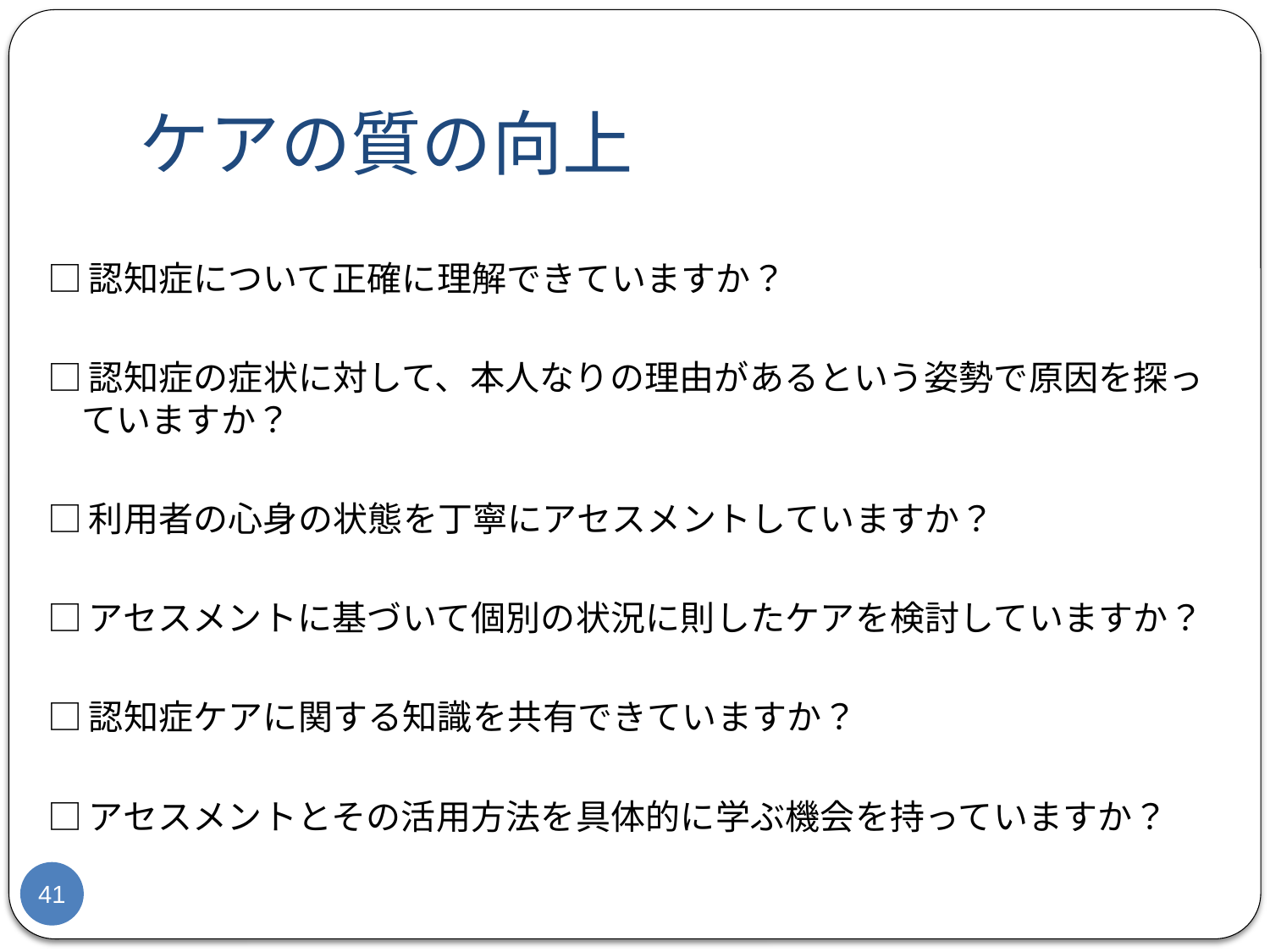

# ケアの質の向上

□認知症について正確に理解できていますか？

□認知症の症状に対して、本人なりの理由があるという姿勢で原因を探っていますか？

□利用者の心身の状態を丁寧にアセスメントしていますか？

□アセスメントに基づいて個別の状況に則したケアを検討していますか？

□認知症ケアに関する知識を共有できていますか？

□アセスメントとその活用方法を具体的に学ぶ機会を持っていますか？

41